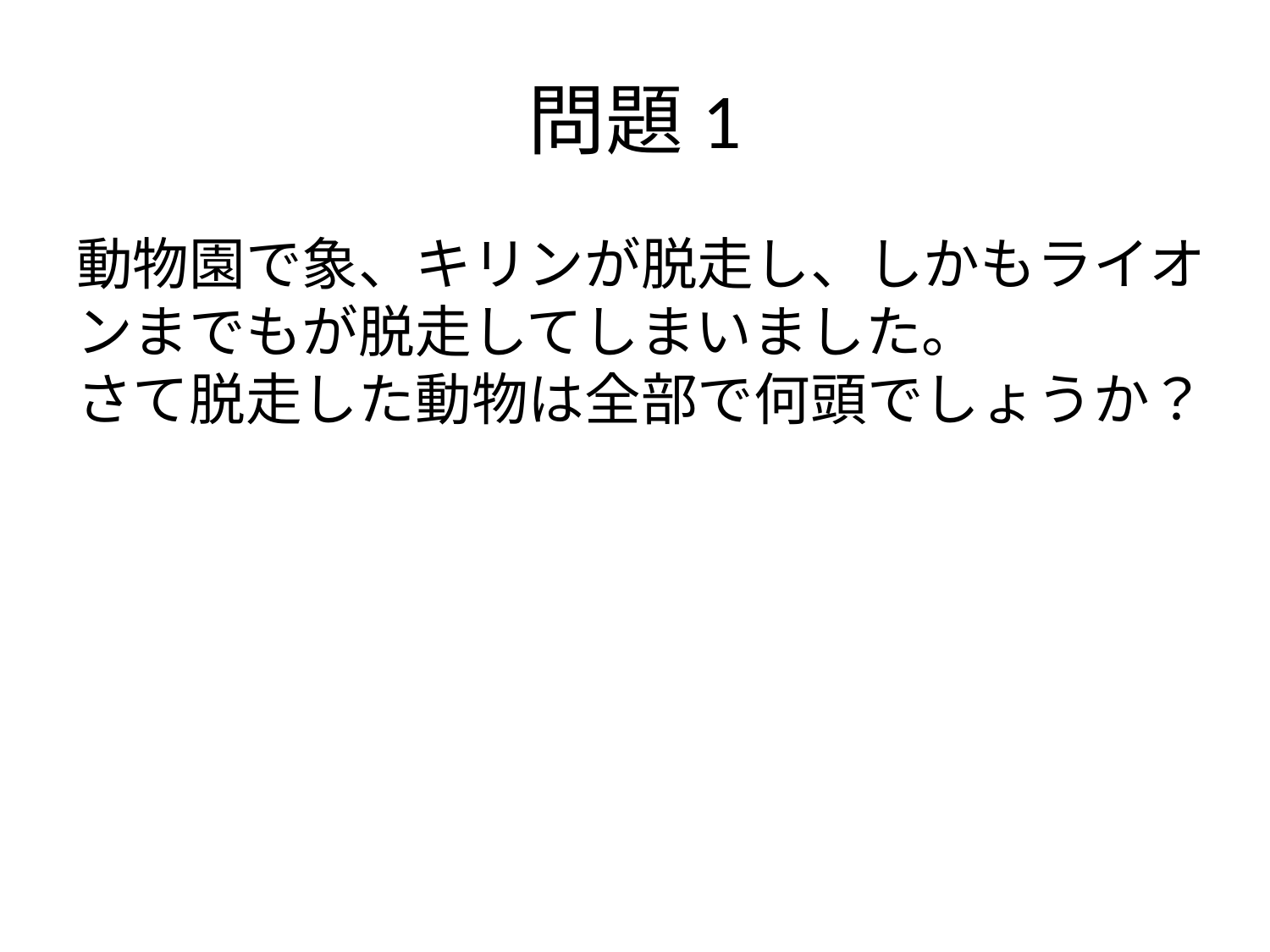

# 問題1
動物園で象、キリンが脱走し、しかもライオンまでもが脱走してしまいました。
さて脱走した動物は全部で何頭でしょうか？